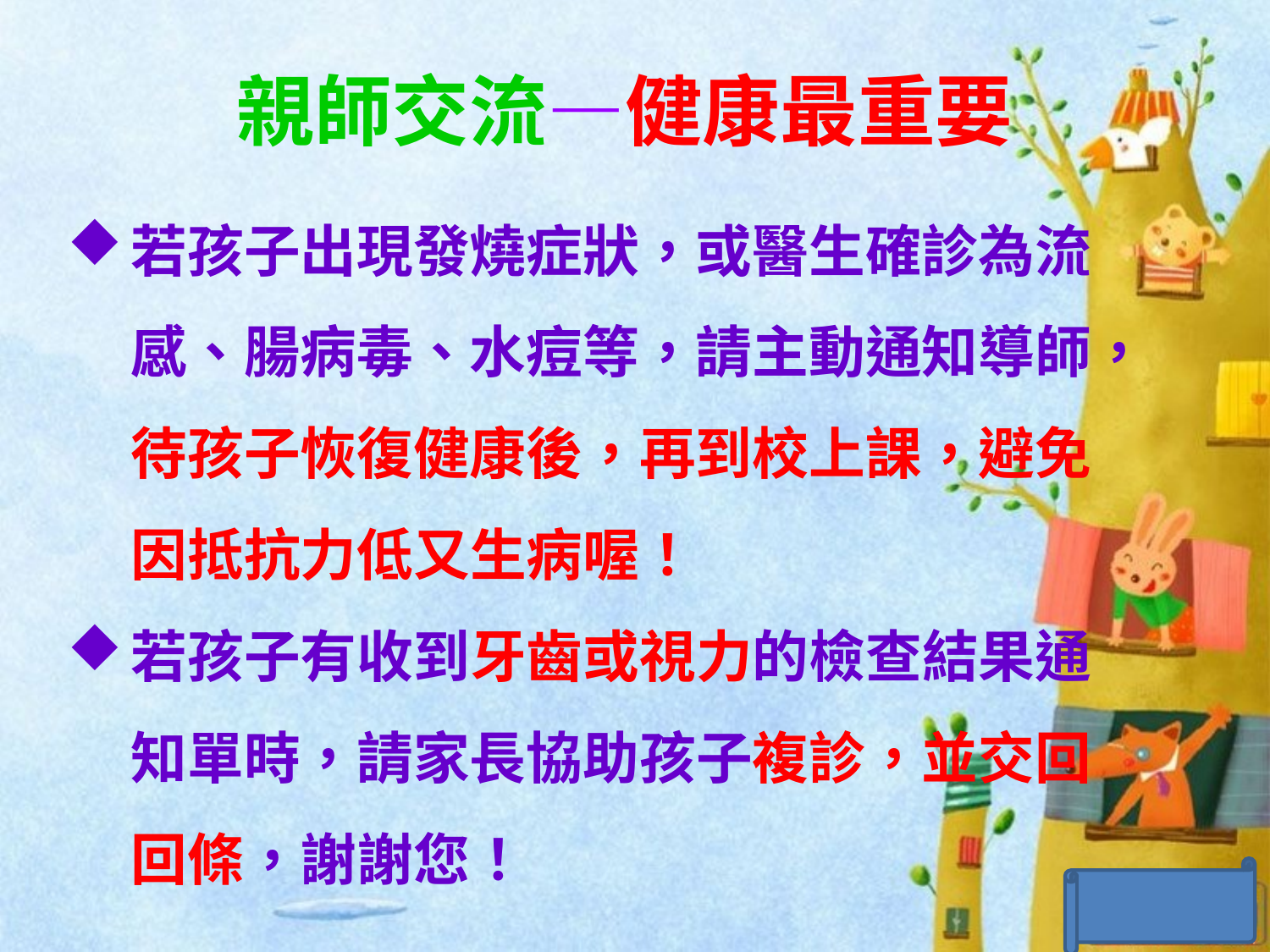

親師交流—健康最重要
若孩子出現發燒症狀，或醫生確診為流感、腸病毒、水痘等，請主動通知導師，待孩子恢復健康後，再到校上課，避免因抵抗力低又生病喔！
若孩子有收到牙齒或視力的檢查結果通知單時，請家長協助孩子複診，並交回回條，謝謝您！